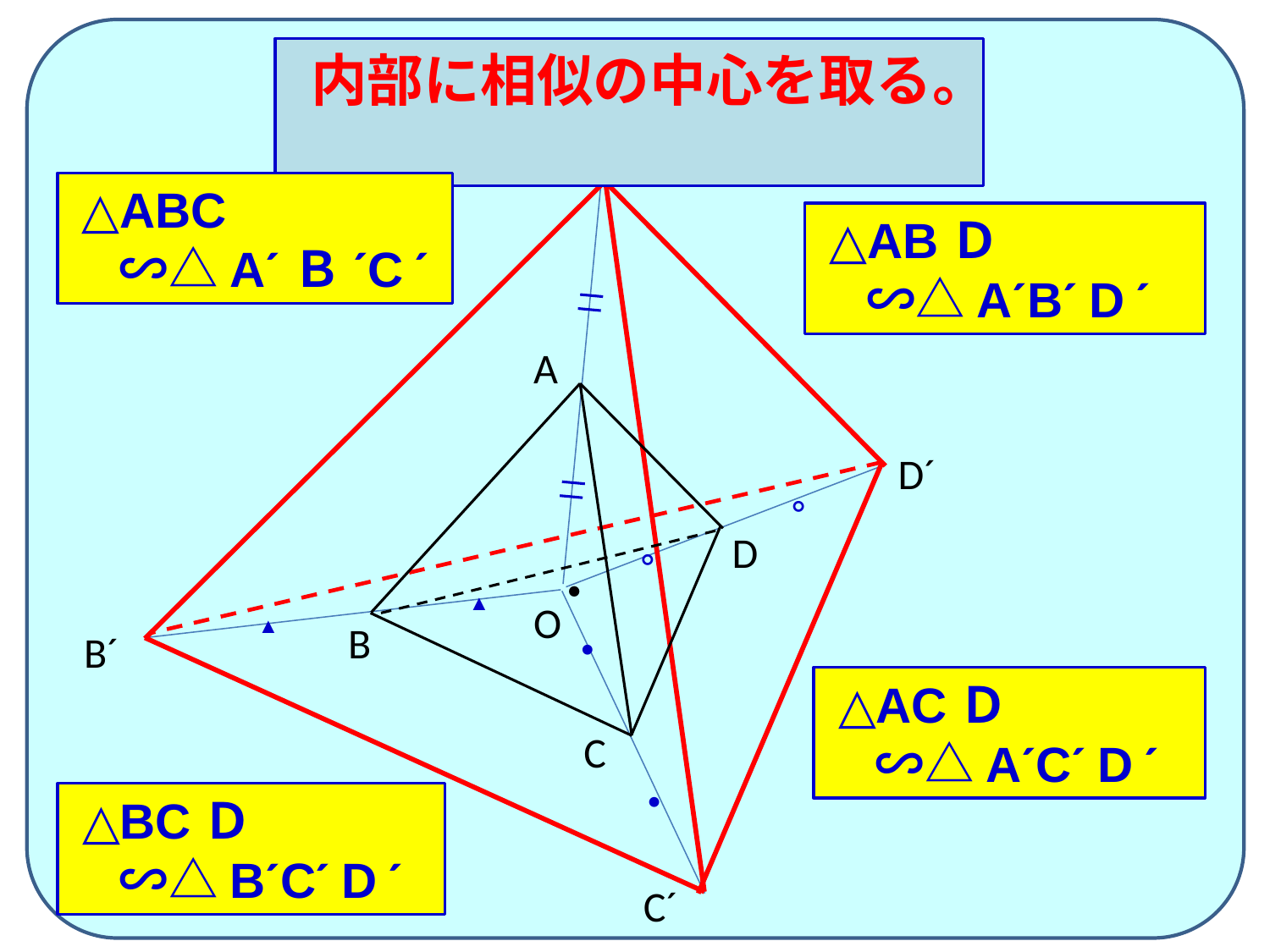

内部に相似の中心を取る。
A´
   △ABC
　∽△A´Ｂ´C ´
   △ABＤ
　∽△A´B´ D ´
A
D´
○
D
○
・
▲
O
▲
B
B´
●
   △ACＤ
　∽△A´C´ D ´
C
●
   △BCＤ
　∽△B´C´ D ´
C´